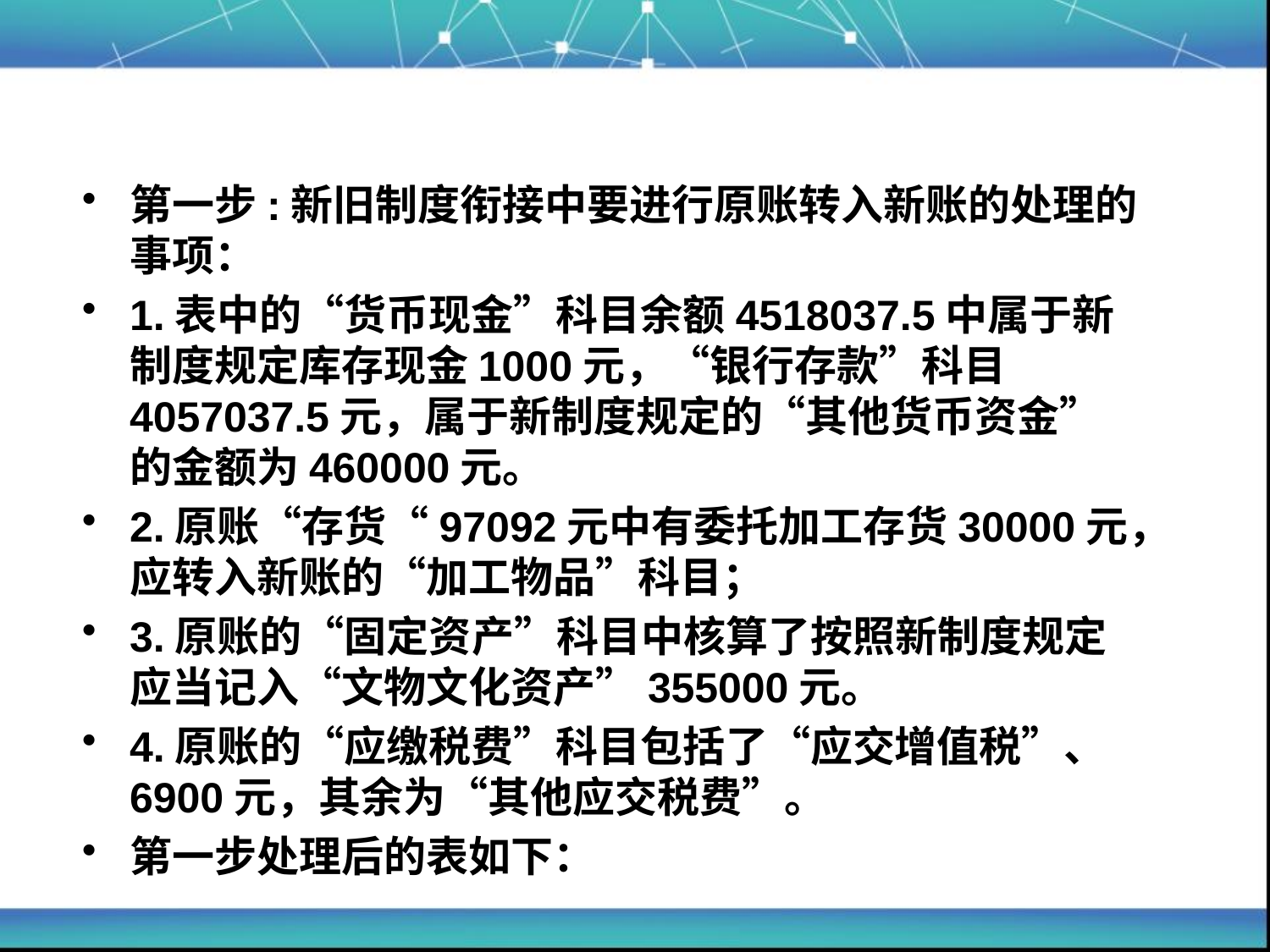

第一步:新旧制度衔接中要进行原账转入新账的处理的事项：
1.表中的“货币现金”科目余额4518037.5中属于新制度规定库存现金1000元，“银行存款”科目4057037.5元，属于新制度规定的“其他货币资金”的金额为460000元。
2.原账“存货“97092元中有委托加工存货30000元，应转入新账的“加工物品”科目；
3.原账的“固定资产”科目中核算了按照新制度规定应当记入“文物文化资产”355000元。
4.原账的“应缴税费”科目包括了“应交增值税”、6900元，其余为“其他应交税费”。
第一步处理后的表如下：